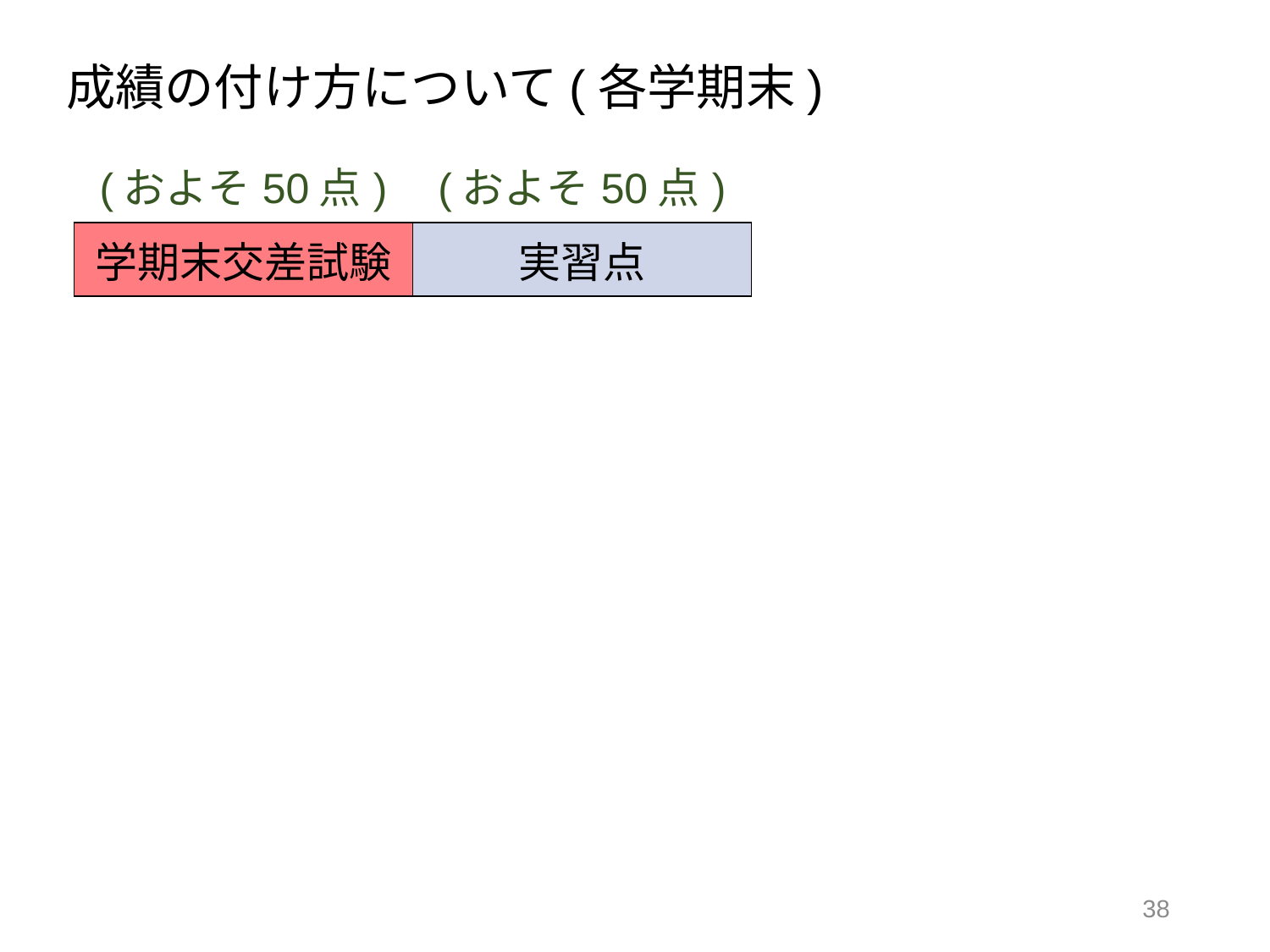

# 成績の付け方について(各学期末)
| (およそ50点) | (およそ50点) |
| --- | --- |
| 学期末交差試験 | 実習点 |
38